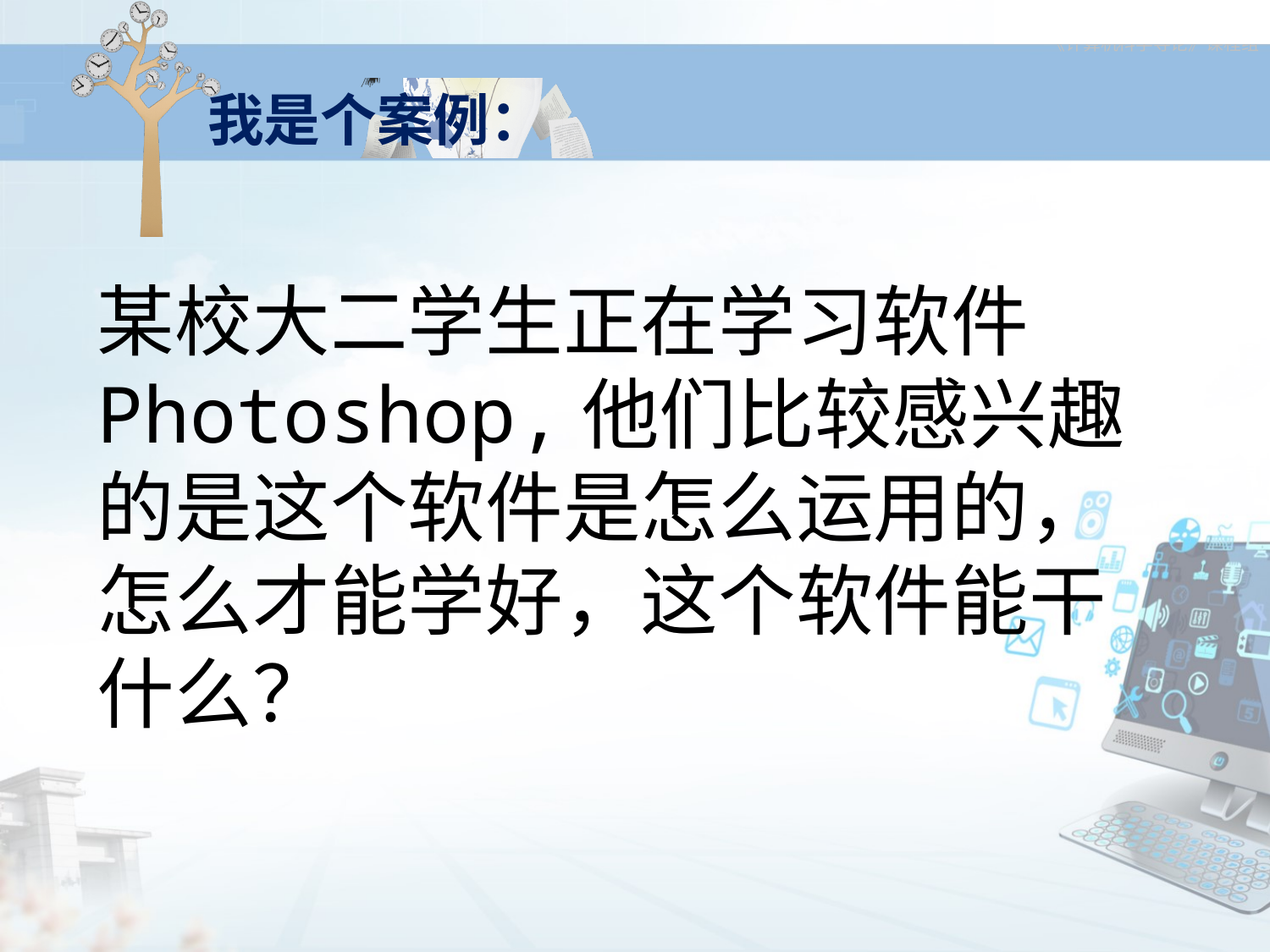

我是个案例：
某校大二学生正在学习软件Photoshop,他们比较感兴趣的是这个软件是怎么运用的，怎么才能学好，这个软件能干什么？